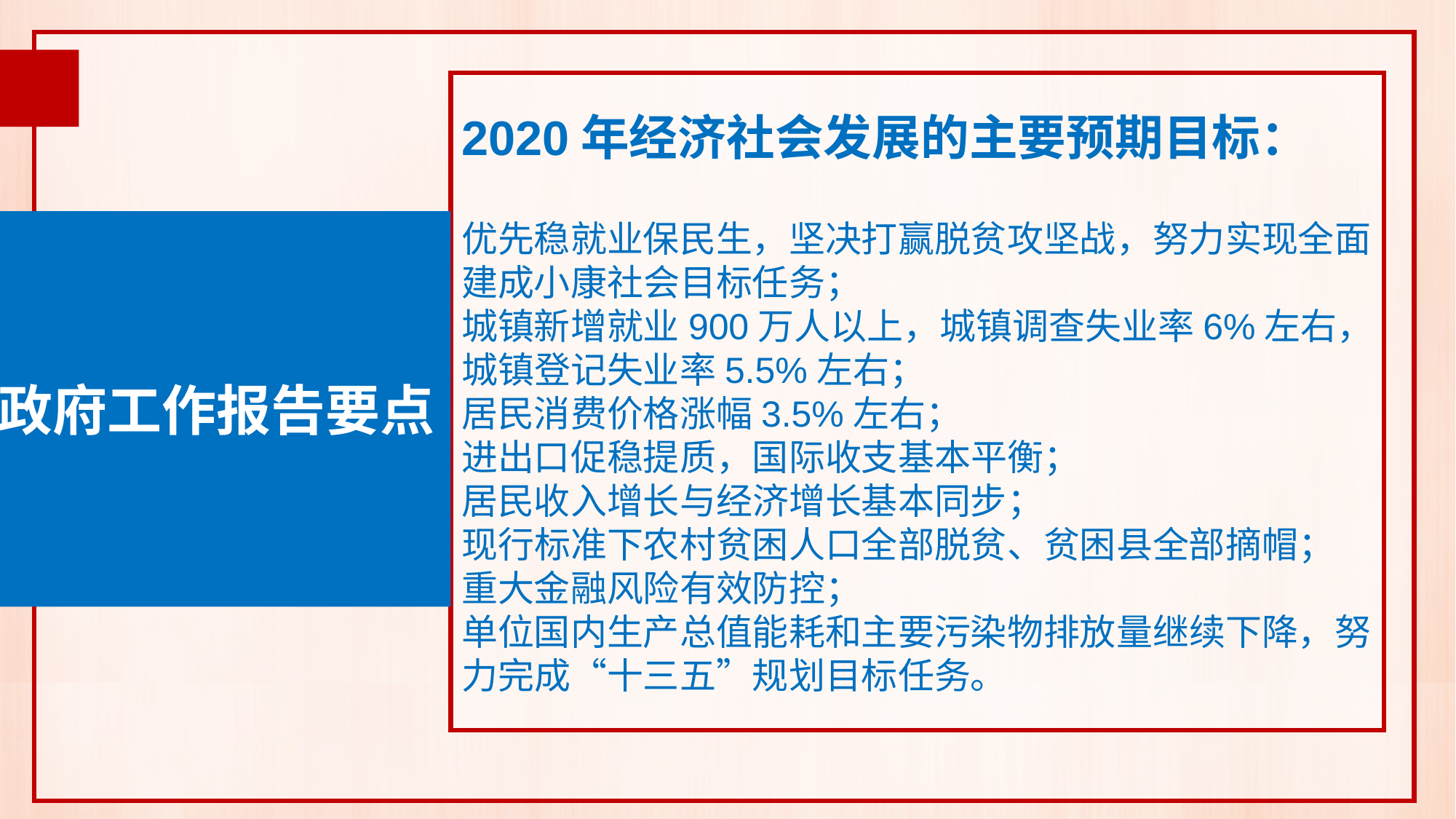

2020年经济社会发展的主要预期目标：

优先稳就业保民生，坚决打赢脱贫攻坚战，努力实现全面建成小康社会目标任务；
城镇新增就业900万人以上，城镇调查失业率6%左右，城镇登记失业率5.5%左右；
居民消费价格涨幅3.5%左右；
进出口促稳提质，国际收支基本平衡；
居民收入增长与经济增长基本同步；
现行标准下农村贫困人口全部脱贫、贫困县全部摘帽；
重大金融风险有效防控；
单位国内生产总值能耗和主要污染物排放量继续下降，努力完成“十三五”规划目标任务。
政府工作报告要点